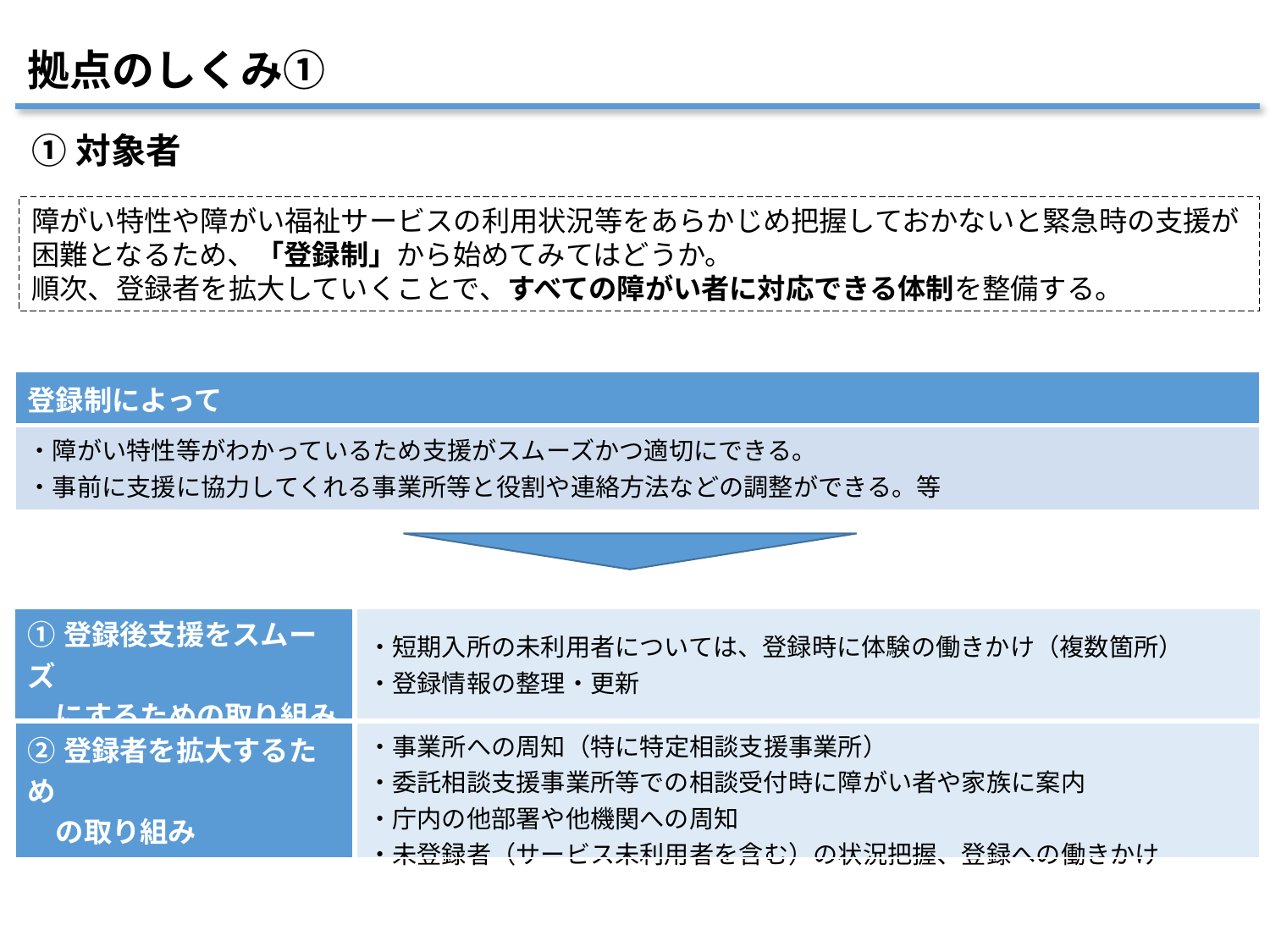

# 拠点のしくみ①
①対象者

障がい特性や障がい福祉サービスの利用状況等をあらかじめ把握しておかないと緊急時の支援が困難となるため、「登録制」から始めてみてはどうか。
順次、登録者を拡大していくことで、すべての障がい者に対応できる体制を整備する。
| 登録制によって |
| --- |
| ・障がい特性等がわかっているため支援がスムーズかつ適切にできる。 ・事前に支援に協力してくれる事業所等と役割や連絡方法などの調整ができる。等 |

| ①登録後支援をスムーズ　 　にするための取り組み | ・短期入所の未利用者については、登録時に体験の働きかけ（複数箇所） ・登録情報の整理・更新 |
| --- | --- |
| ②登録者を拡大するため 　の取り組み | ・事業所への周知（特に特定相談支援事業所） ・委託相談支援事業所等での相談受付時に障がい者や家族に案内 ・庁内の他部署や他機関への周知 ・未登録者（サービス未利用者を含む）の状況把握、登録への働きかけ |